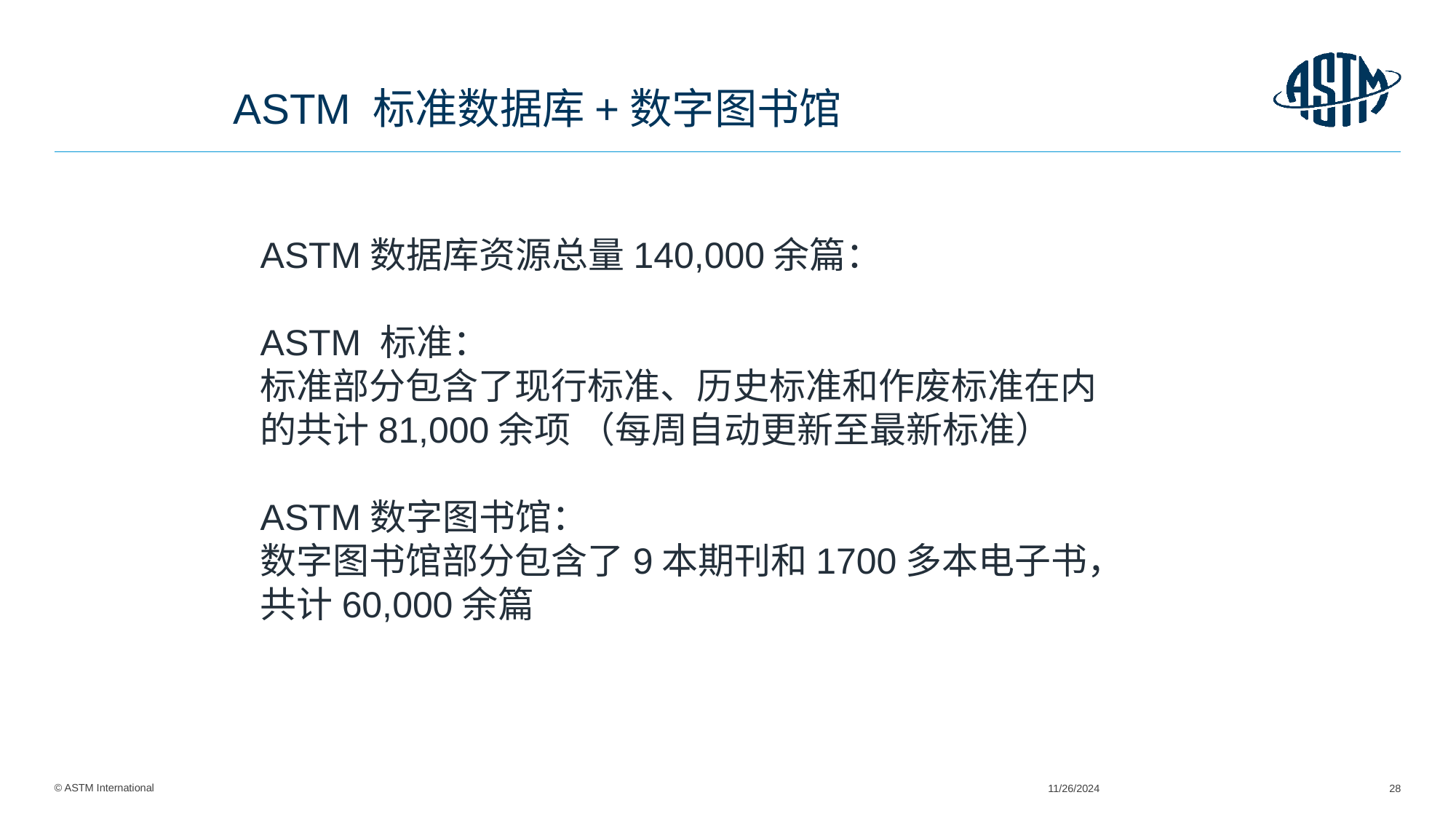

# ASTM 标准数据库+数字图书馆
ASTM数据库资源总量140,000余篇：

ASTM 标准：
标准部分包含了现行标准、历史标准和作废标准在内的共计81,000余项 （每周自动更新至最新标准）

ASTM数字图书馆：
数字图书馆部分包含了9本期刊和1700多本电子书，共计60,000余篇
11/26/2024
28